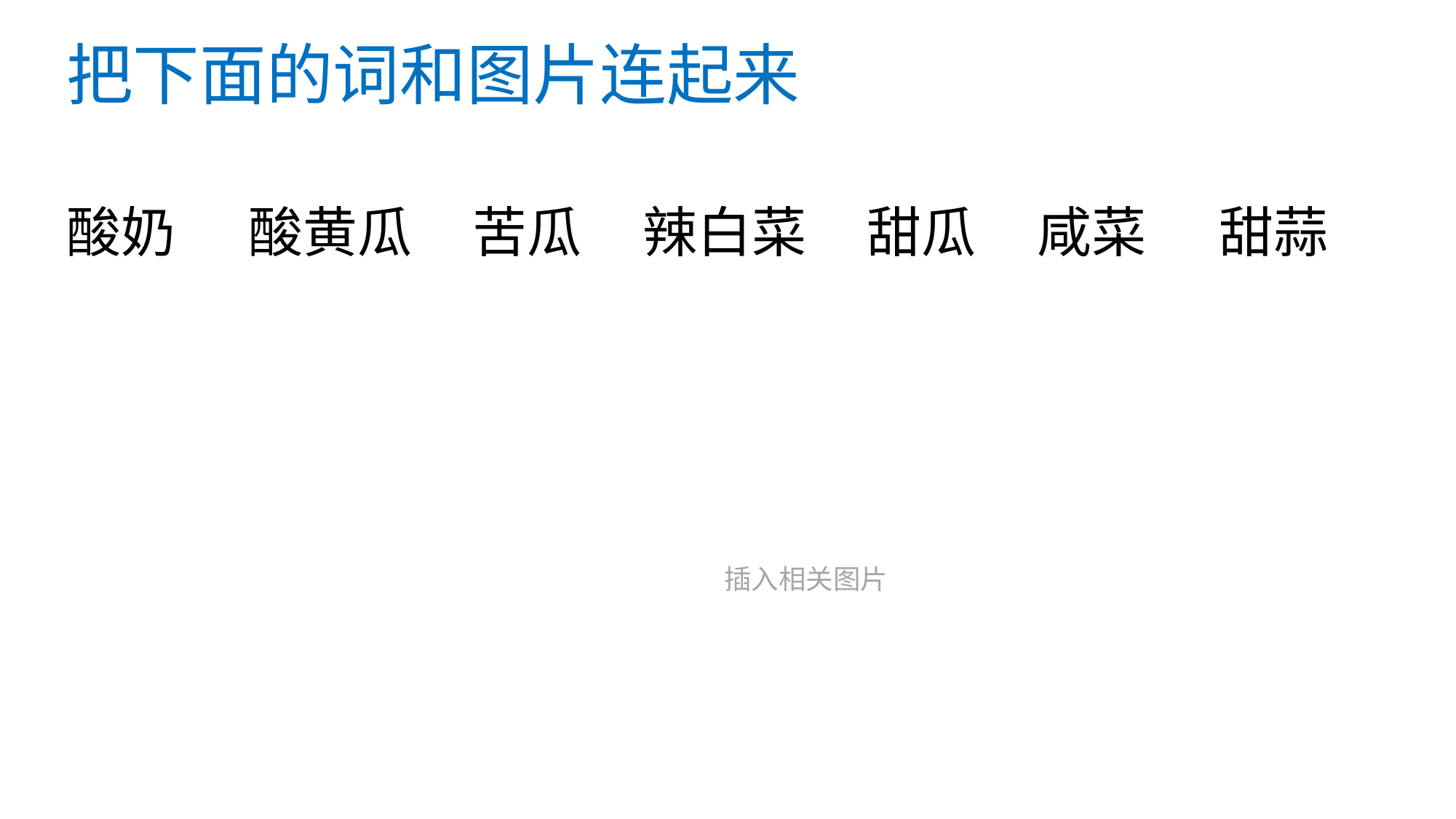

# 把下面的词和图片连起来
酸奶      酸黄瓜     苦瓜     辣白菜     甜瓜     咸菜      甜蒜
插入相关图片